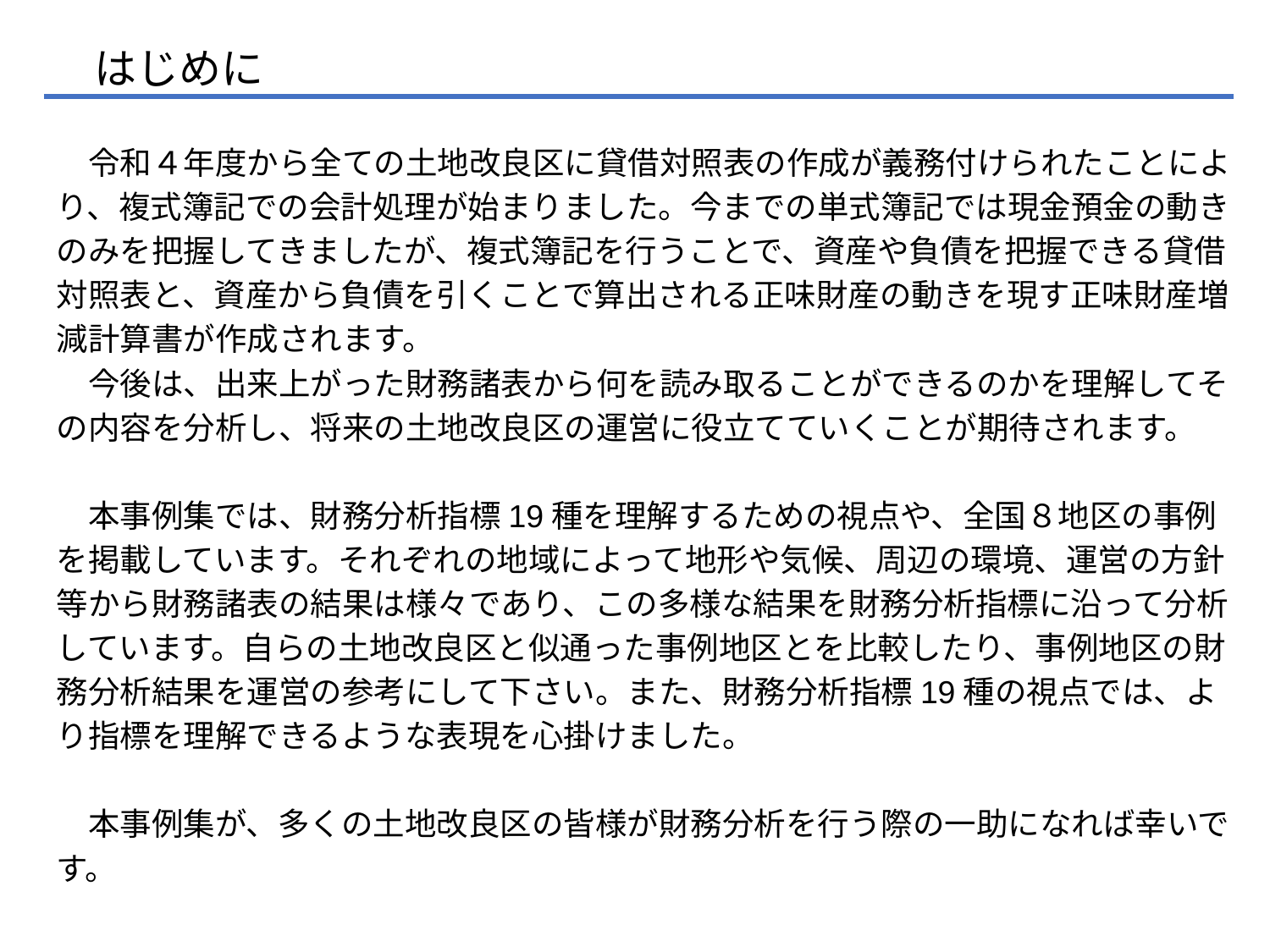

はじめに
　令和４年度から全ての土地改良区に貸借対照表の作成が義務付けられたことにより、複式簿記での会計処理が始まりました。今までの単式簿記では現金預金の動きのみを把握してきましたが、複式簿記を行うことで、資産や負債を把握できる貸借対照表と、資産から負債を引くことで算出される正味財産の動きを現す正味財産増減計算書が作成されます。
　今後は、出来上がった財務諸表から何を読み取ることができるのかを理解してその内容を分析し、将来の土地改良区の運営に役立てていくことが期待されます。

　本事例集では、財務分析指標19種を理解するための視点や、全国８地区の事例を掲載しています。それぞれの地域によって地形や気候、周辺の環境、運営の方針等から財務諸表の結果は様々であり、この多様な結果を財務分析指標に沿って分析しています。自らの土地改良区と似通った事例地区とを比較したり、事例地区の財務分析結果を運営の参考にして下さい。また、財務分析指標19種の視点では、より指標を理解できるような表現を心掛けました。

　本事例集が、多くの土地改良区の皆様が財務分析を行う際の一助になれば幸いです。